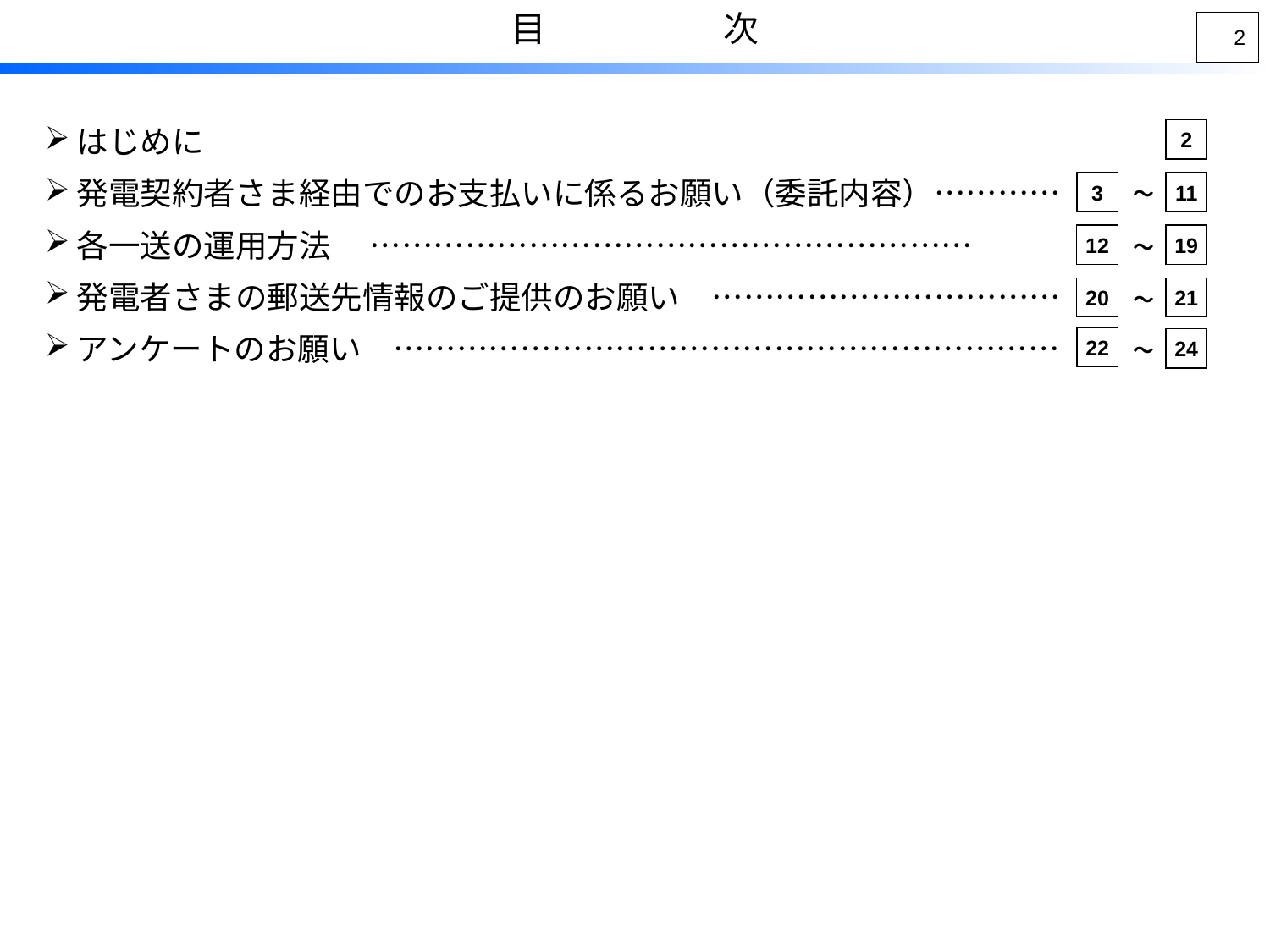

目　　　　　次
2

はじめに
発電契約者さま経由でのお支払いに係るお願い（委託内容）…………
各一送の運用方法　 …………………………………………………
発電者さまの郵送先情報のご提供のお願い　……………………………
アンケートのお願い　………………………………………………………

2
～
3
11
～
12
19
～
20
21
22
～
24